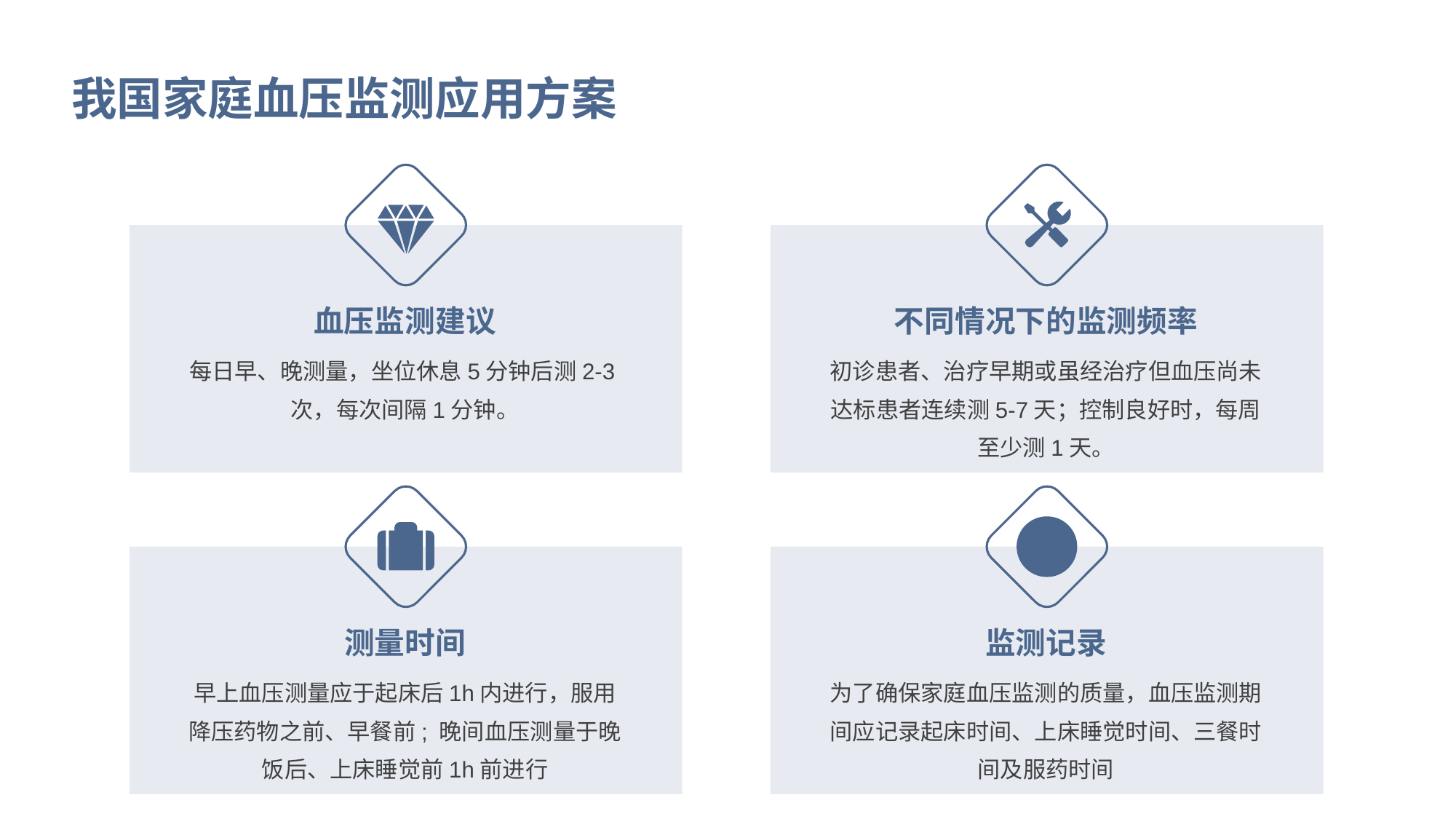

我国家庭血压监测应用方案

血压监测建议
不同情况下的监测频率
每日早、晚测量，坐位休息5分钟后测2-3次，每次间隔1分钟。
初诊患者、治疗早期或虽经治疗但血压尚未达标患者连续测5-7天；控制良好时，每周至少测1天。

测量时间
监测记录
早上血压测量应于起床后1h内进行，服用降压药物之前、早餐前; 晚间血压测量于晚饭后、上床睡觉前1h前进行
为了确保家庭血压监测的质量，血压监测期间应记录起床时间、上床睡觉时间、三餐时间及服药时间